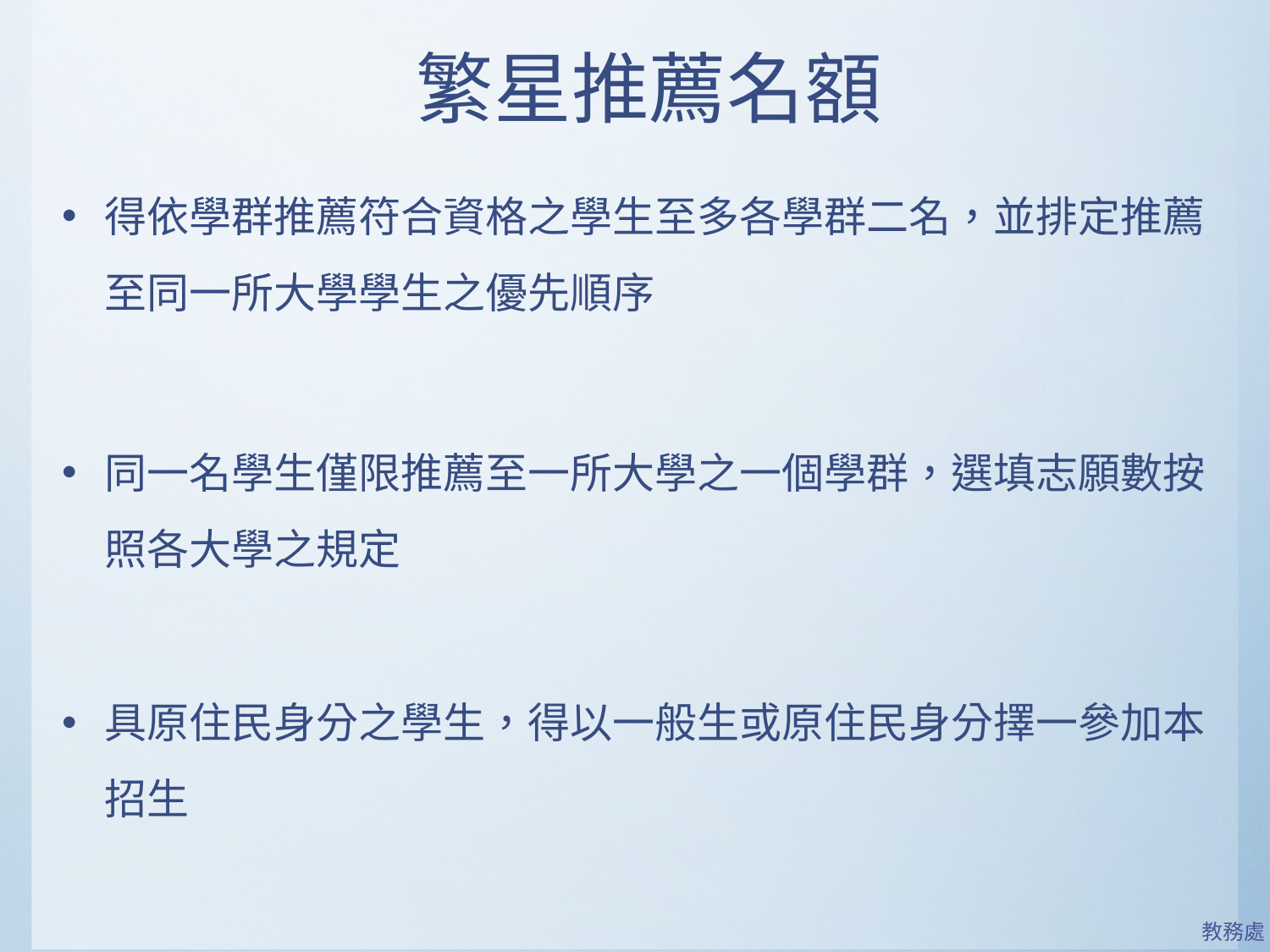

# 繁星推薦名額
得依學群推薦符合資格之學生至多各學群二名，並排定推薦至同一所大學學生之優先順序

同一名學生僅限推薦至一所大學之一個學群，選填志願數按照各大學之規定

具原住民身分之學生，得以一般生或原住民身分擇一參加本招生
教務處